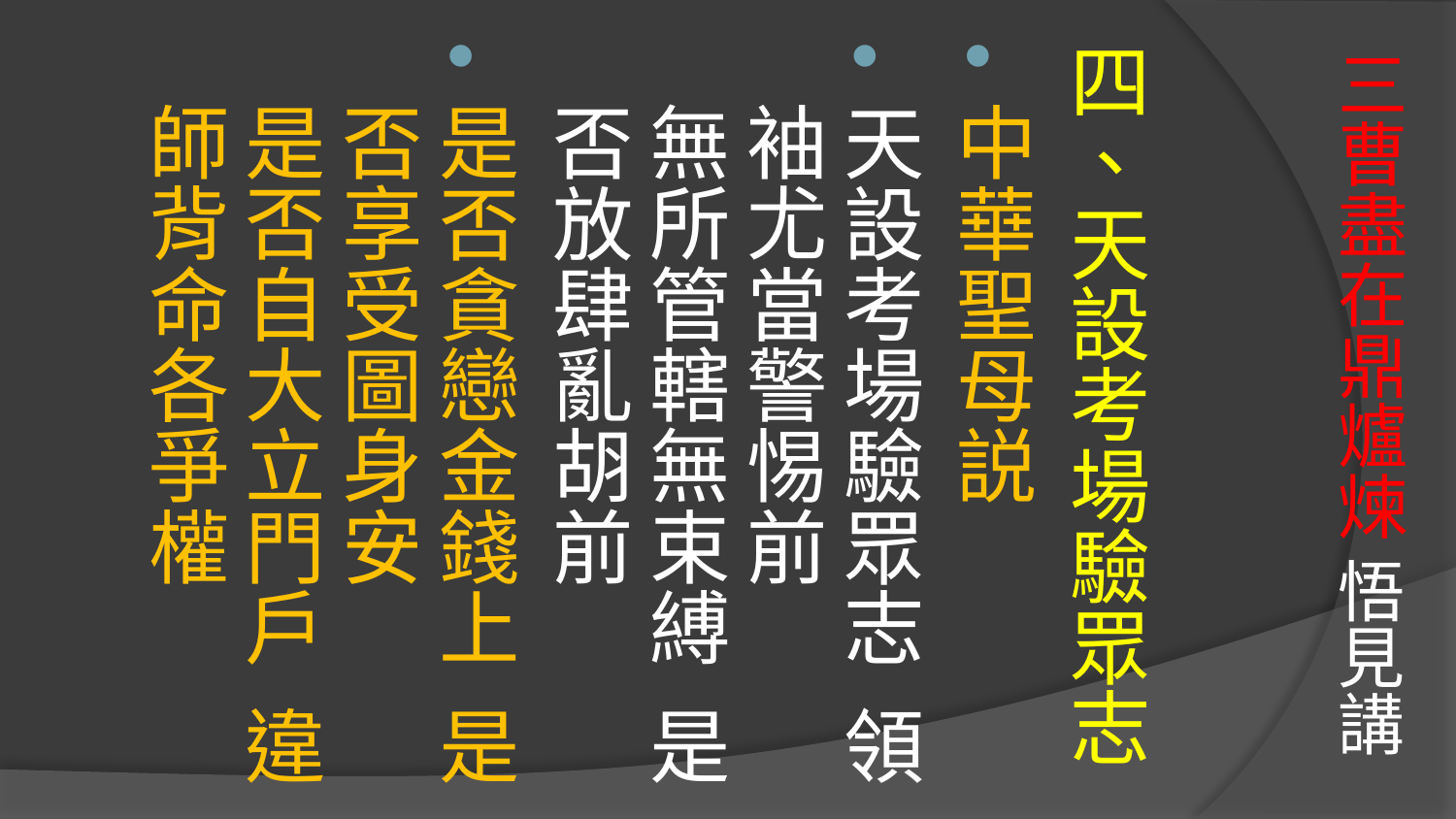

# 三曹盡在鼎爐煉 悟見講
四、天設考場驗眾志
中華聖母説
天設考場驗眾志  領袖尤當警惕前
無所管轄無束縛  是否放肆亂胡前
是否貪戀金錢上  是否享受圖身安
是否自大立門戶  違師背命各爭權